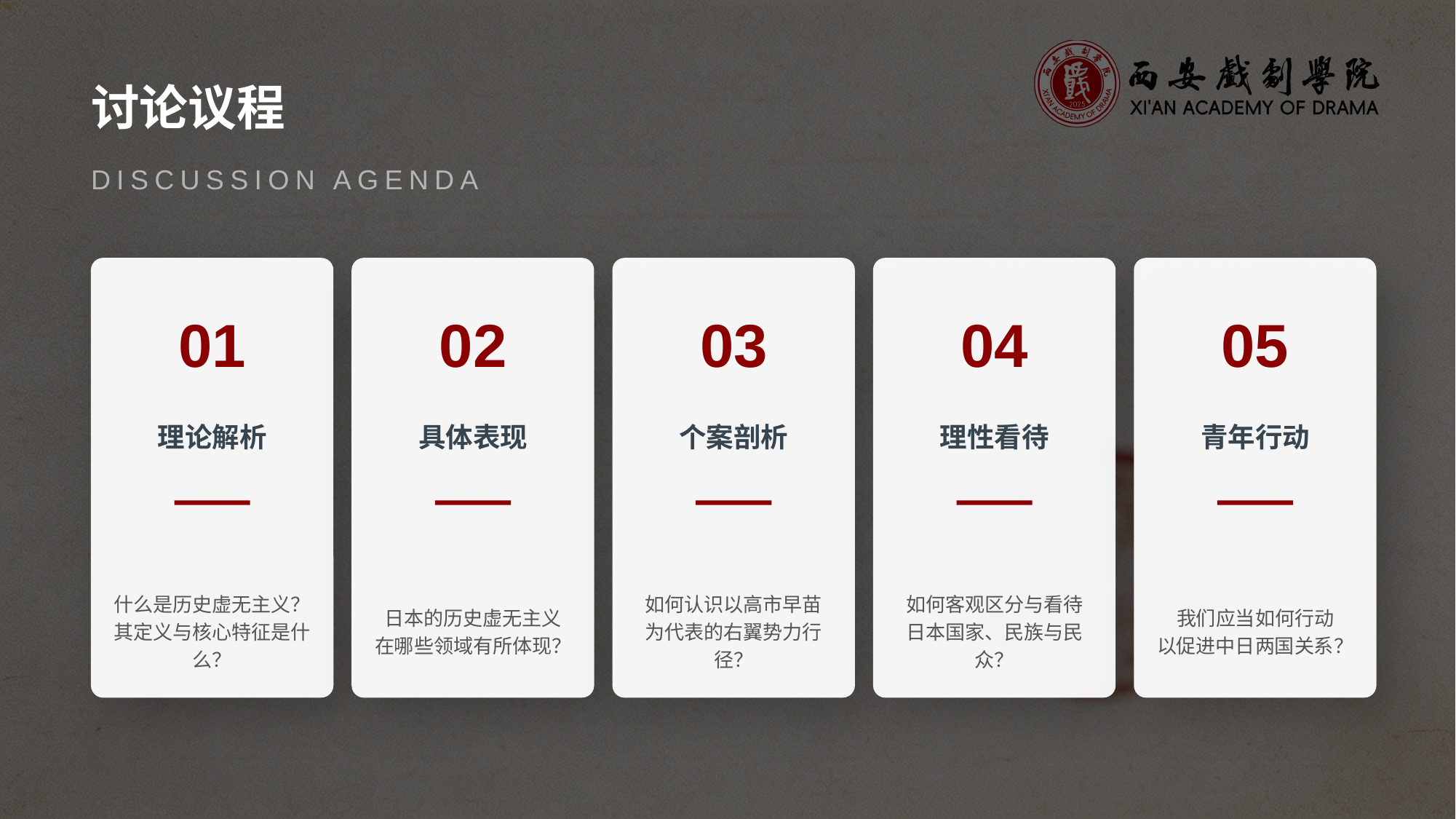

讨论议程
DISCUSSION AGENDA

01
02
03
04
05
理论解析
具体表现
个案剖析
理性看待
青年行动

什么是历史虚无主义？
其定义与核心特征是什么？
日本的历史虚无主义
在哪些领域有所体现？
如何认识以高市早苗
为代表的右翼势力行径？
如何客观区分与看待
日本国家、民族与民众？
我们应当如何行动
以促进中日两国关系？